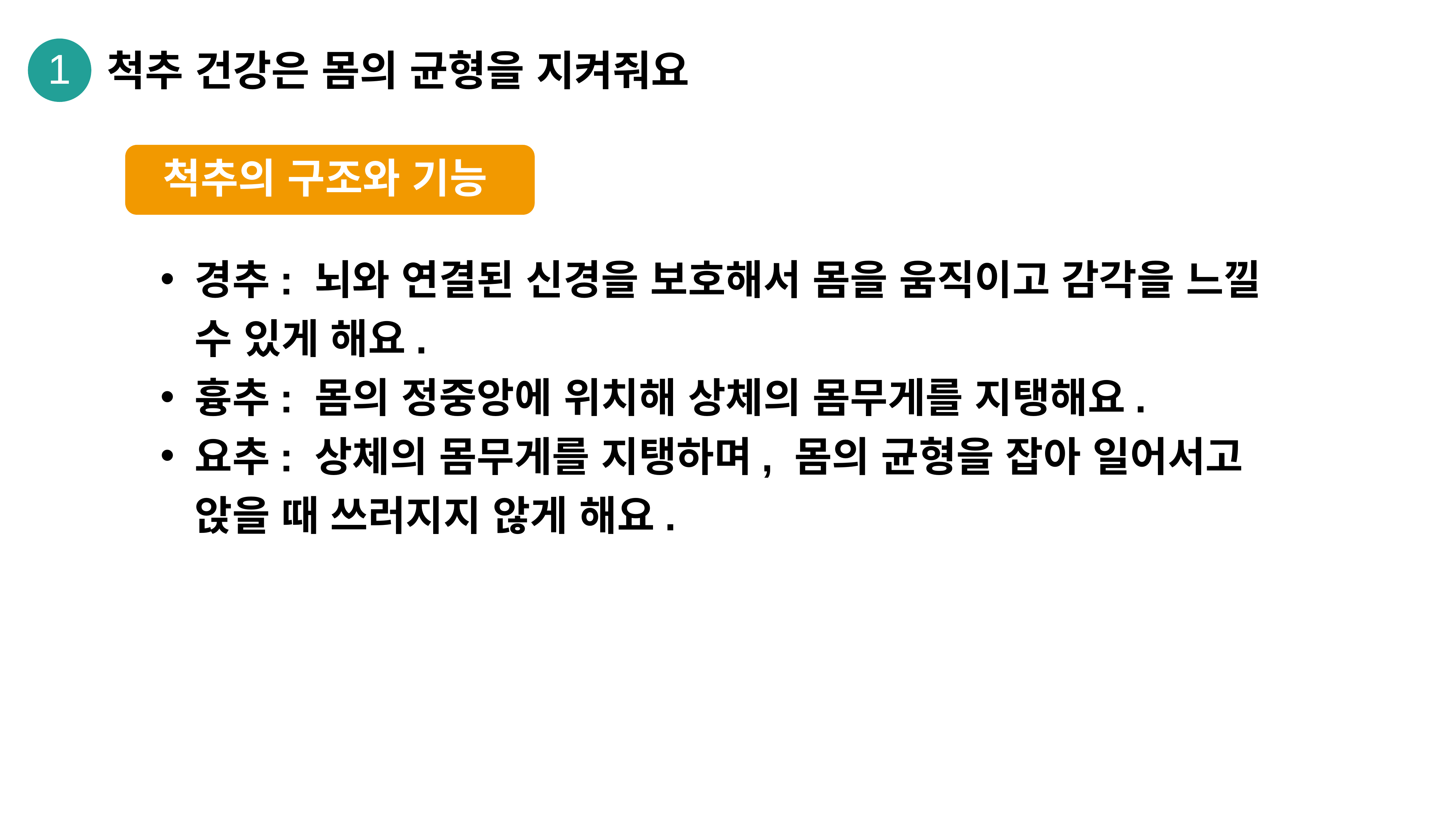

1
척추 건강은 몸의 균형을 지켜줘요

척추의 구조와 기능
경추: 뇌와 연결된 신경을 보호해서 몸을 움직이고 감각을 느낄 수 있게 해요.
흉추: 몸의 정중앙에 위치해 상체의 몸무게를 지탱해요.
요추: 상체의 몸무게를 지탱하며, 몸의 균형을 잡아 일어서고 앉을 때 쓰러지지 않게 해요.